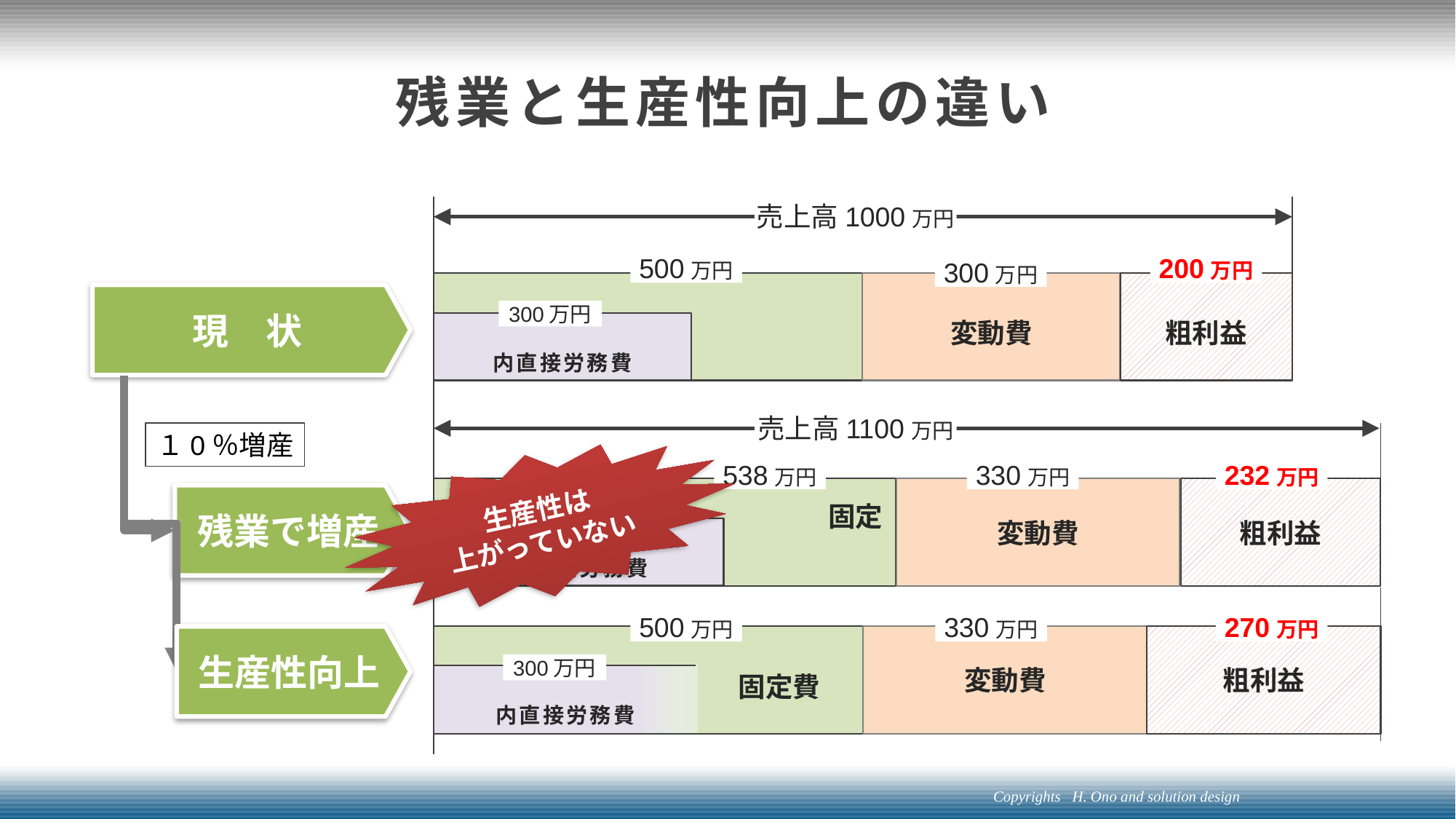

# 残業と生産性向上の違い
売上高1000万円
500万円
　　　　　　　　　　　　　　固定費
200万円
粗利益
300万円
変動費
現　状
300万円
内直接労務費

１0％増産
残業で増産
生産性向上
330万円
変動費
270万円
粗利益
　　　　　                　　固定費
内直接労務費
500万円
300万円
338万円
内直接労務費
300ｘ0.1ｘ.25＝38

売上高1100万円
生産性は
上がっていない
538万円
　　　　　　　　　　　　　　固定費
330万円
変動費
232万円
粗利益